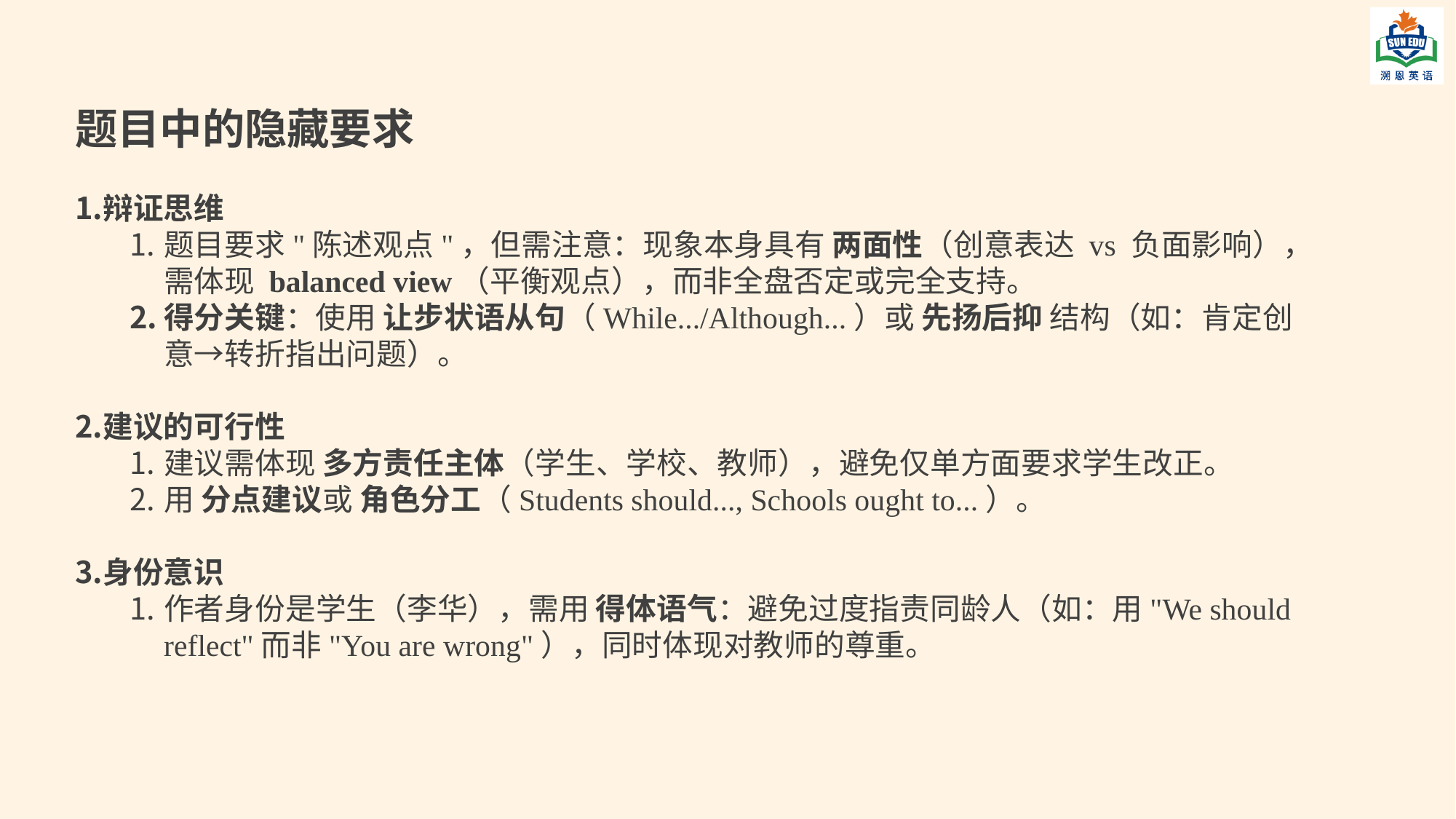

题目中的隐藏要求

辩证思维
题目要求"陈述观点"，但需注意：现象本身具有 两面性（创意表达 vs 负面影响），需体现 balanced view（平衡观点），而非全盘否定或完全支持。
得分关键：使用 让步状语从句（While.../Although...）或 先扬后抑 结构（如：肯定创意→转折指出问题）。

建议的可行性
建议需体现 多方责任主体（学生、学校、教师），避免仅单方面要求学生改正。
用 分点建议或 角色分工（Students should..., Schools ought to...）。

身份意识
作者身份是学生（李华），需用 得体语气：避免过度指责同龄人（如：用"We should reflect"而非"You are wrong"），同时体现对教师的尊重。